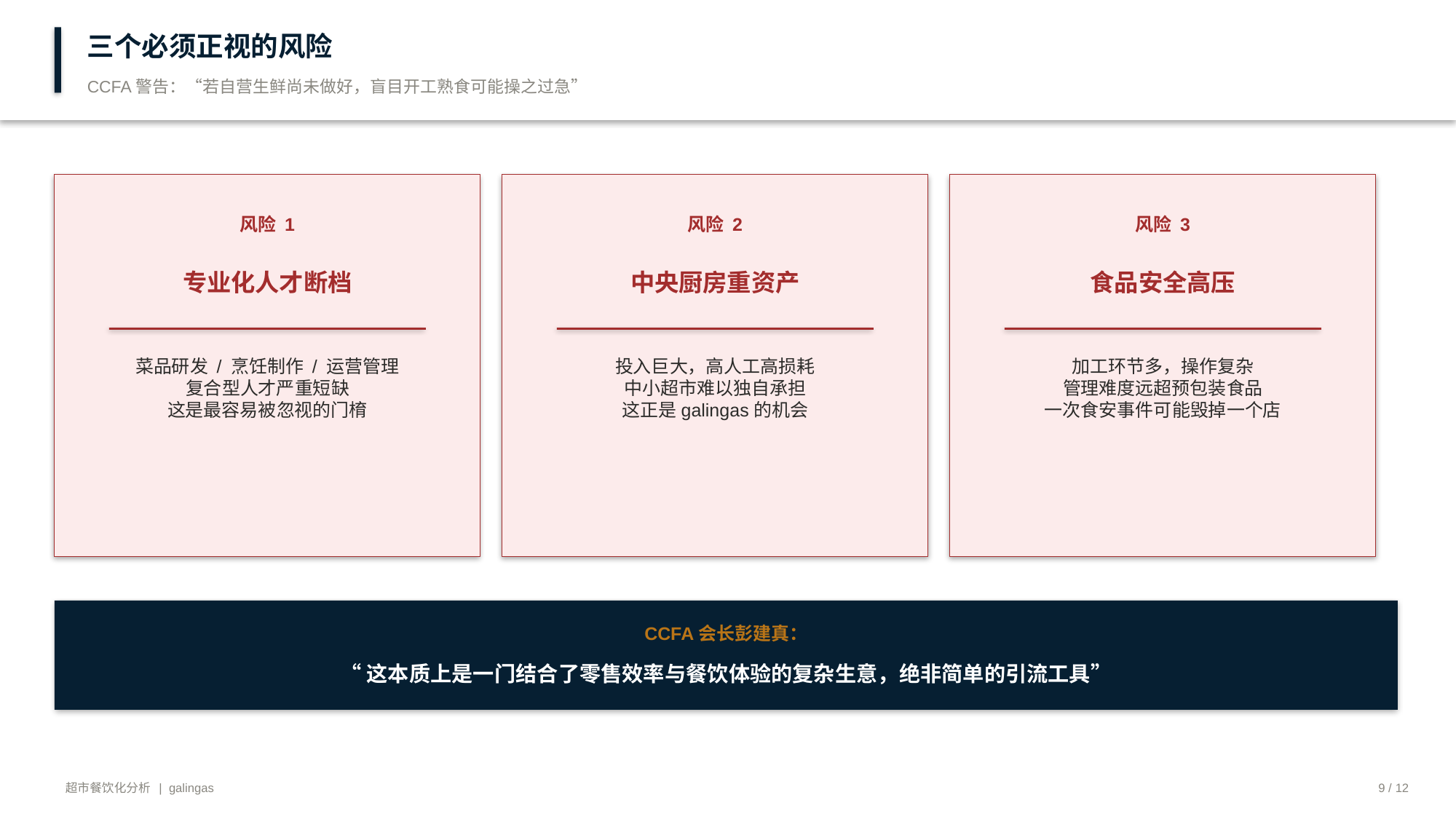

三个必须正视的风险

CCFA警告：“若自营生鲜尚未做好，盲目开工熟食可能操之过急”

风险 1
风险 2
风险 3
专业化人才断档
中央厨房重资产
食品安全高压

菜品研发 / 烹饪制作 / 运营管理
复合型人才严重短缺
这是最容易被忽视的门棛
投入巨大，高人工高损耗
中小超市难以独自承担
这正是galingas的机会
加工环节多，操作复杂
管理难度远超预包装食品
一次食安事件可能毁掉一个店

CCFA会长彭建真：
“这本质上是一门结合了零售效率与餐饮体验的复杂生意，绝非简单的引流工具”
超市餐饮化分析  |  galingas
9 / 12